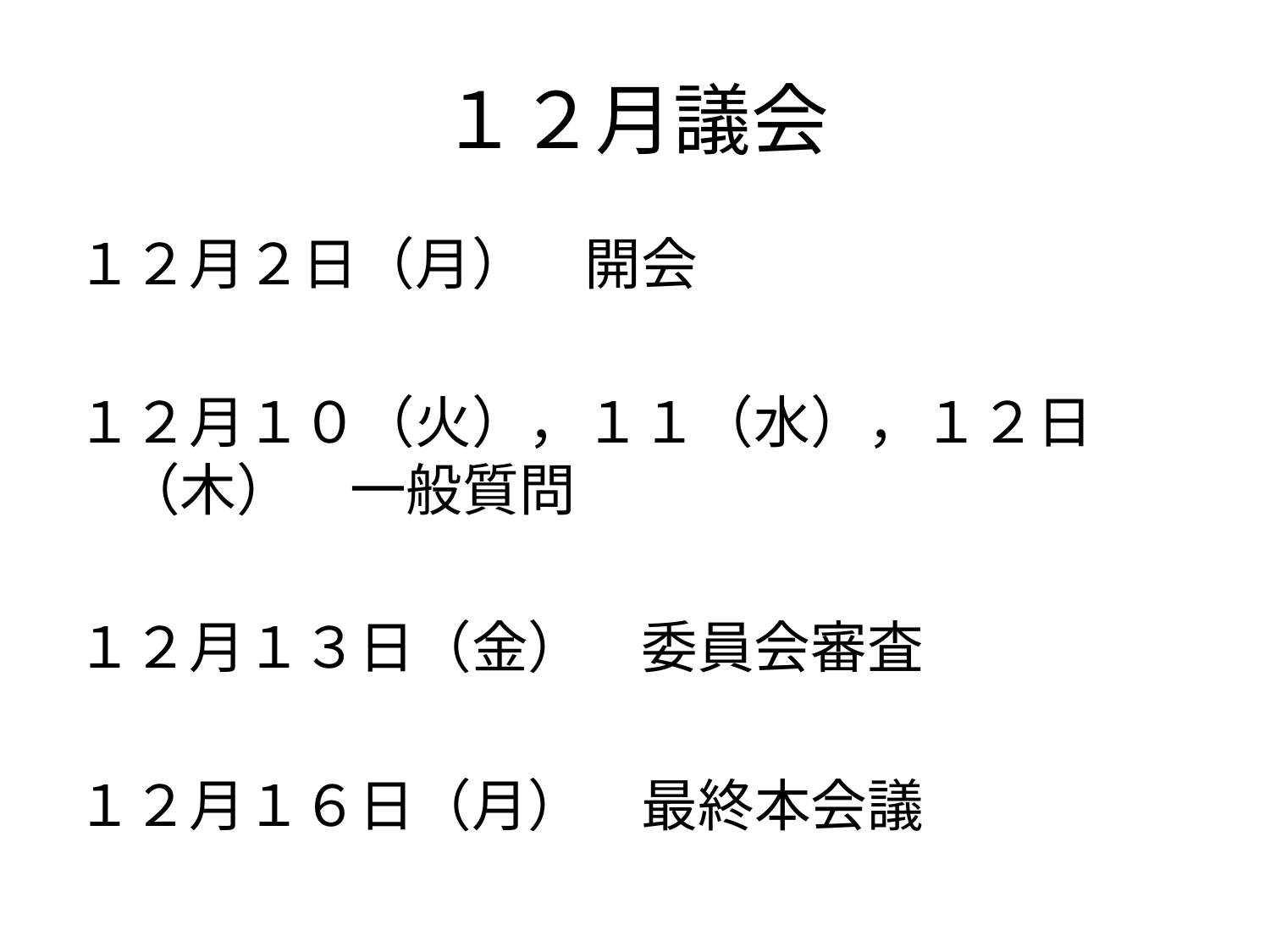

# １２月議会
１２月２日（月）　開会

１２月１０（火），１１（水），１２日（木）　一般質問

１２月１３日（金）　委員会審査

１２月１６日（月）　最終本会議